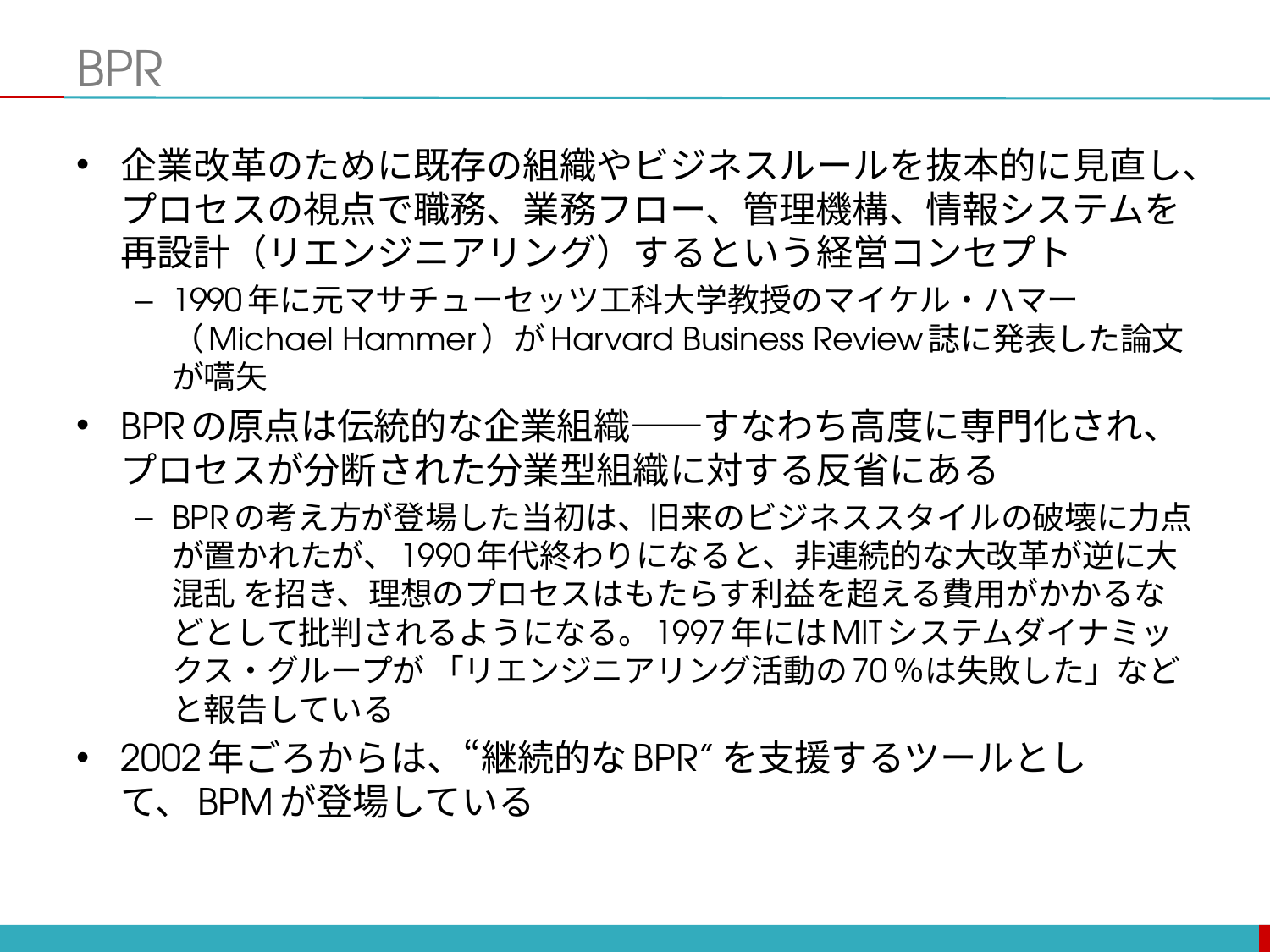

# BPR
企業改革のために既存の組織やビジネスルールを抜本的に見直し、プロセスの視点で職務、業務フロー、管理機構、情報システムを再設計（リエンジニアリング）するという経営コンセプト
1990年に元マサチューセッツ工科大学教授のマイケル・ハマー（Michael Hammer）がHarvard Business Review誌に発表した論文が嚆矢
BPRの原点は伝統的な企業組織――すなわち高度に専門化され、プロセスが分断された分業型組織に対する反省にある
BPRの考え方が登場した当初は、旧来のビジネススタイルの破壊に力点が置かれたが、1990年代終わりになると、非連続的な大改革が逆に大混乱 を招き、理想のプロセスはもたらす利益を超える費用がかかるなどとして批判されるようになる。1997年にはMITシステムダイナミックス・グループが 「リエンジニアリング活動の70％は失敗した」などと報告している
2002年ごろからは、“継続的なBPR”を支援するツールとして、BPMが登場している